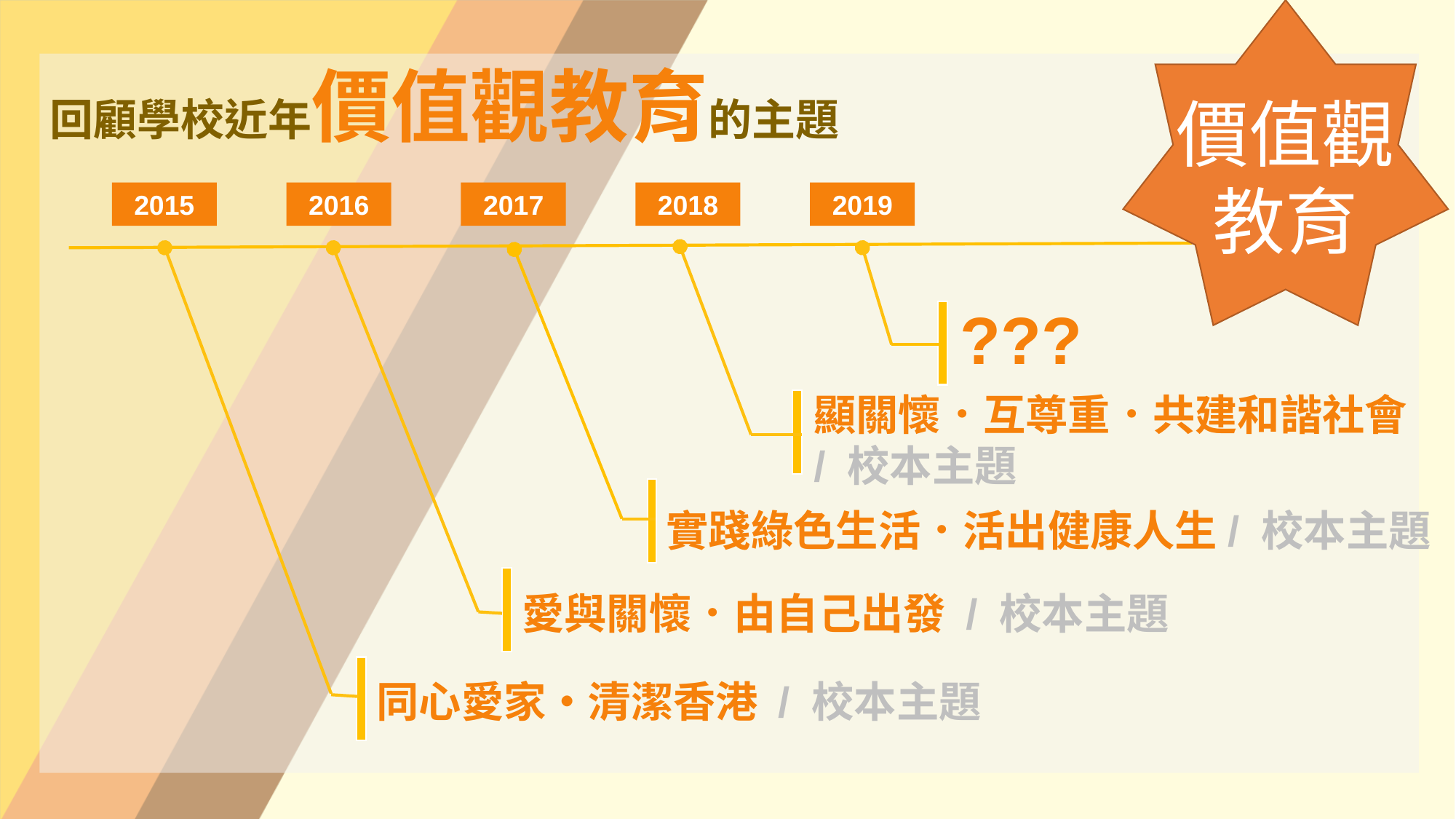

回顧學校近年價值觀教育的主題

價值觀
教育
2015
2016
2017
2018
2019

???
顯關懷．互尊重．共建和諧社會/ 校本主題

實踐綠色生活．活出健康人生/ 校本主題

愛與關懷．由自己出發 / 校本主題

同心愛家‧清潔香港 / 校本主題